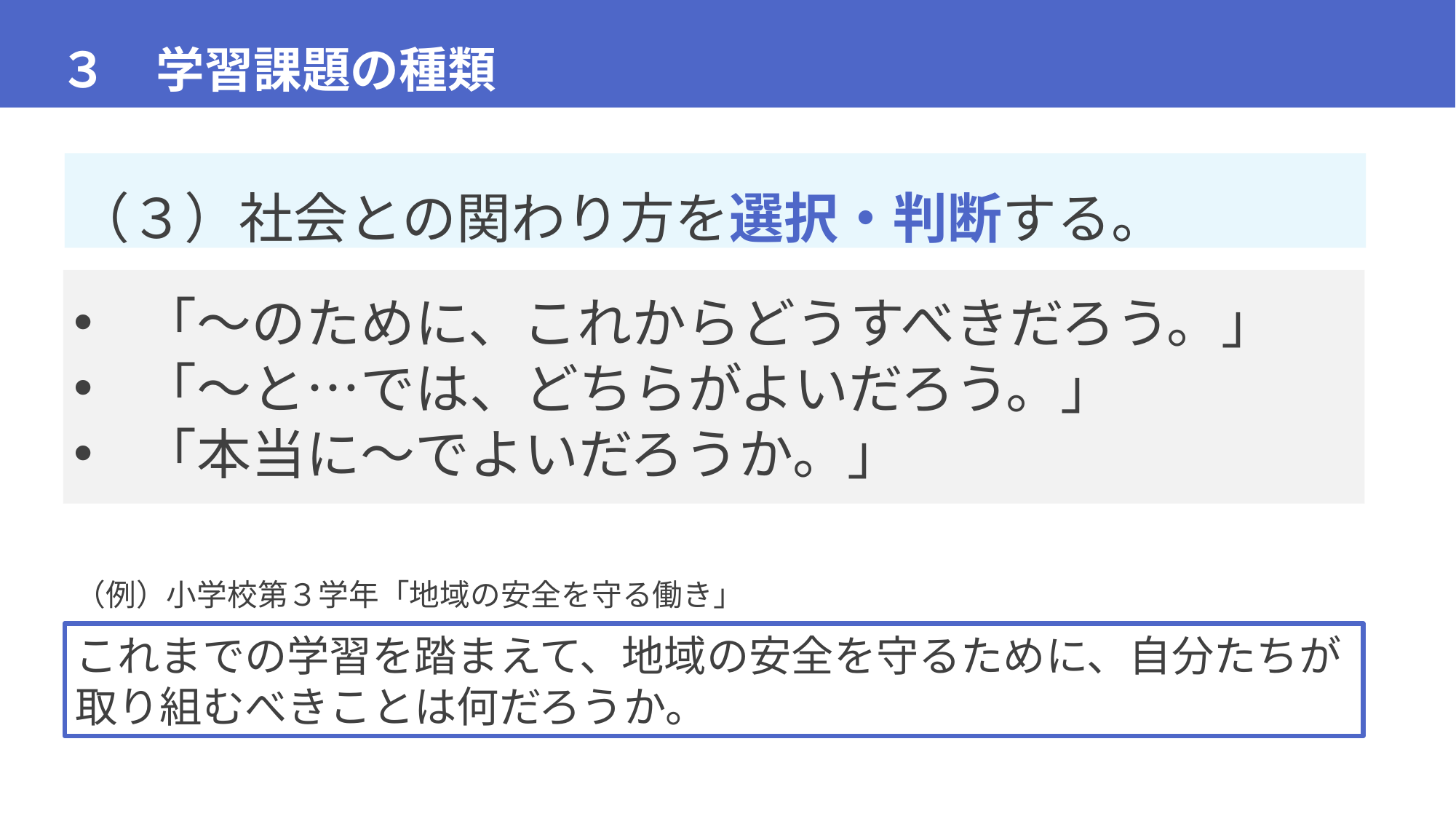

３　学習課題の種類
（３）社会との関わり方を選択・判断する。
「～のために、これからどうすべきだろう。」
「～と…では、どちらがよいだろう。」
「本当に～でよいだろうか。」
（例）小学校第３学年「地域の安全を守る働き」
これまでの学習を踏まえて、地域の安全を守るために、自分たちが取り組むべきことは何だろうか。